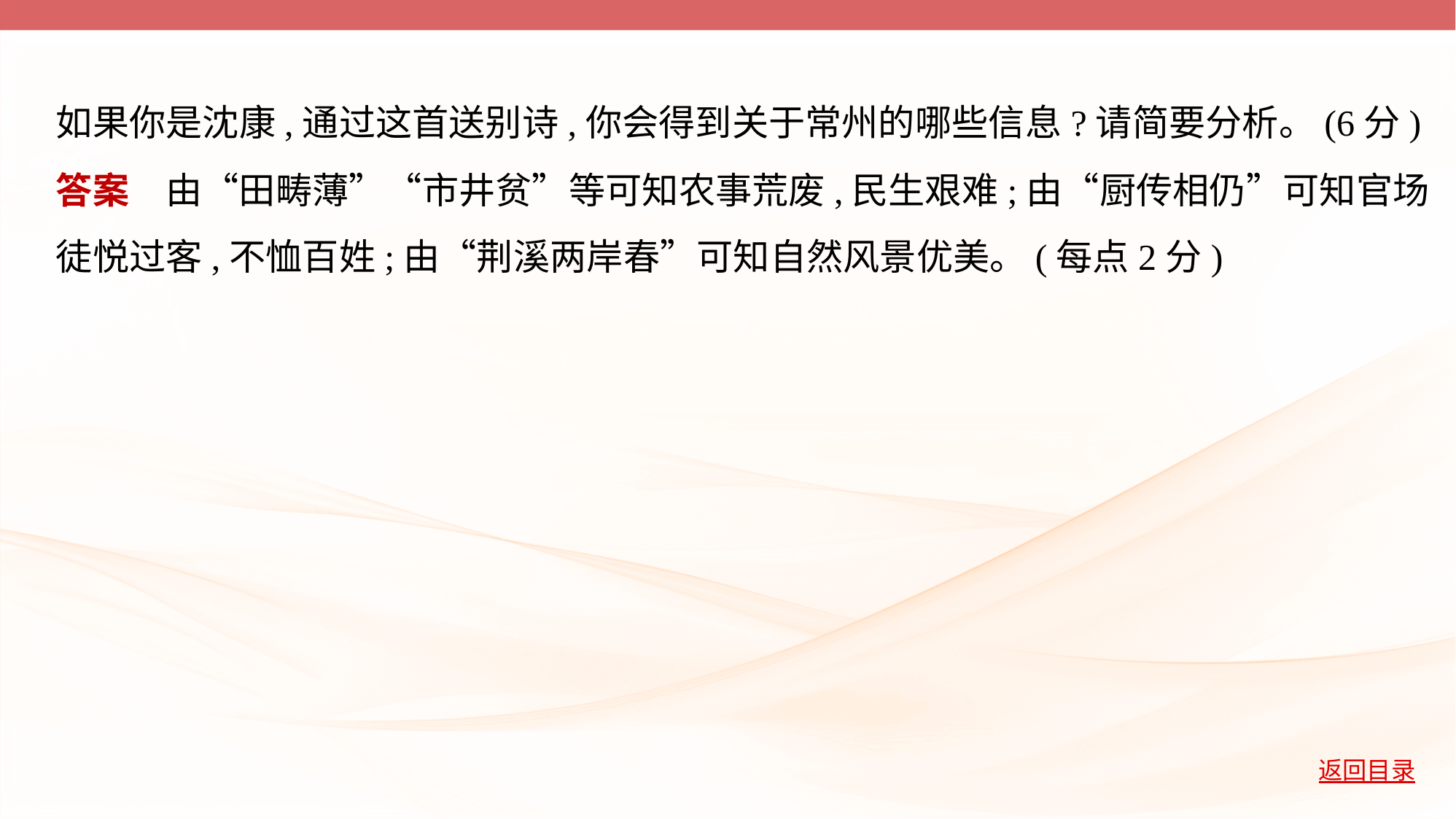

如果你是沈康,通过这首送别诗,你会得到关于常州的哪些信息?请简要分析。(6分)
答案　由“田畴薄”“市井贫”等可知农事荒废,民生艰难;由“厨传相仍”可知官场
徒悦过客,不恤百姓;由“荆溪两岸春”可知自然风景优美。(每点2分)